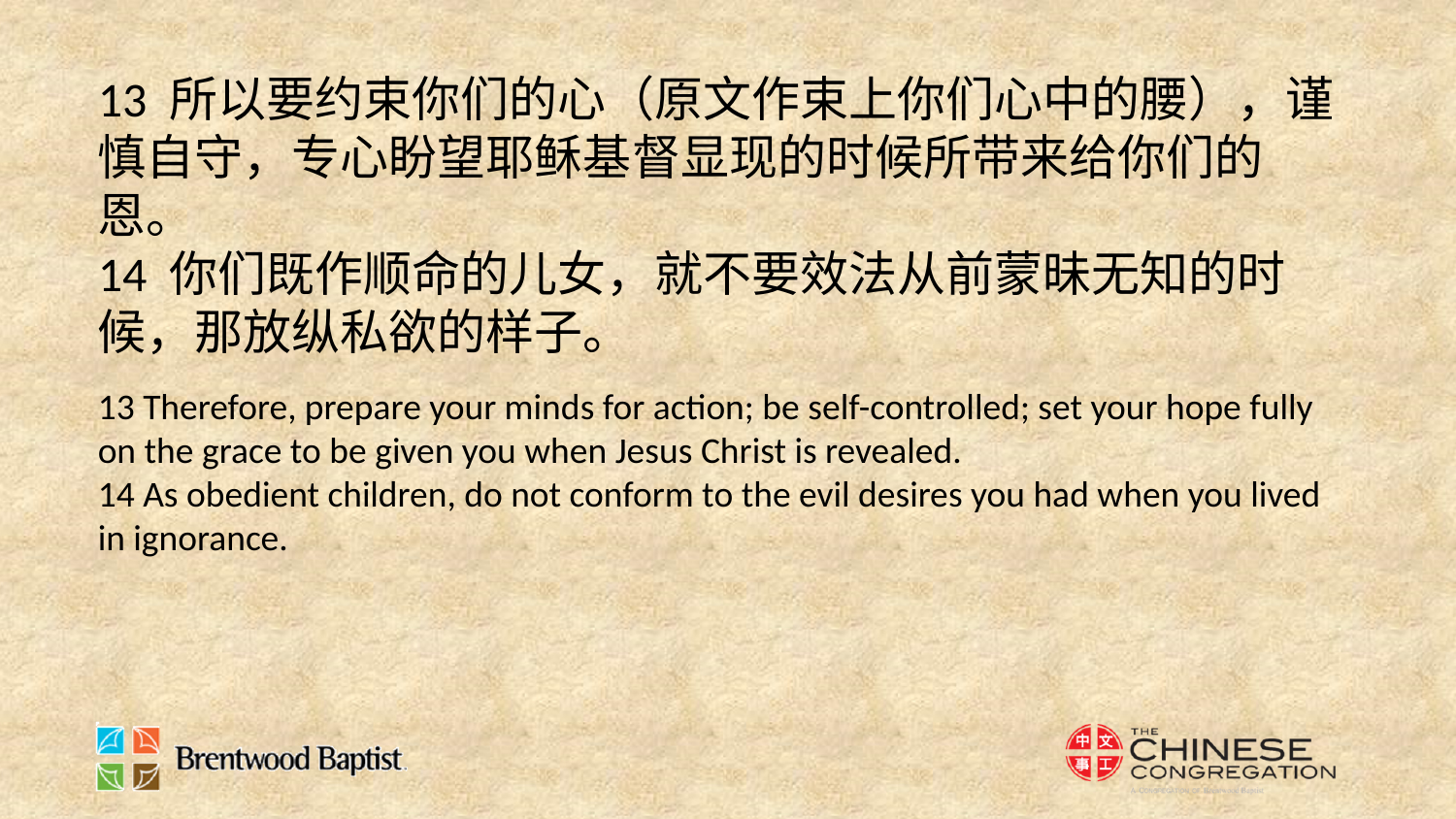

13 所以要约束你们的心（原文作束上你们心中的腰），谨慎自守，专心盼望耶稣基督显现的时候所带来给你们的恩。
14 你们既作顺命的儿女，就不要效法从前蒙昧无知的时候，那放纵私欲的样子。

13 Therefore, prepare your minds for action; be self-controlled; set your hope fully on the grace to be given you when Jesus Christ is revealed.
14 As obedient children, do not conform to the evil desires you had when you lived in ignorance.